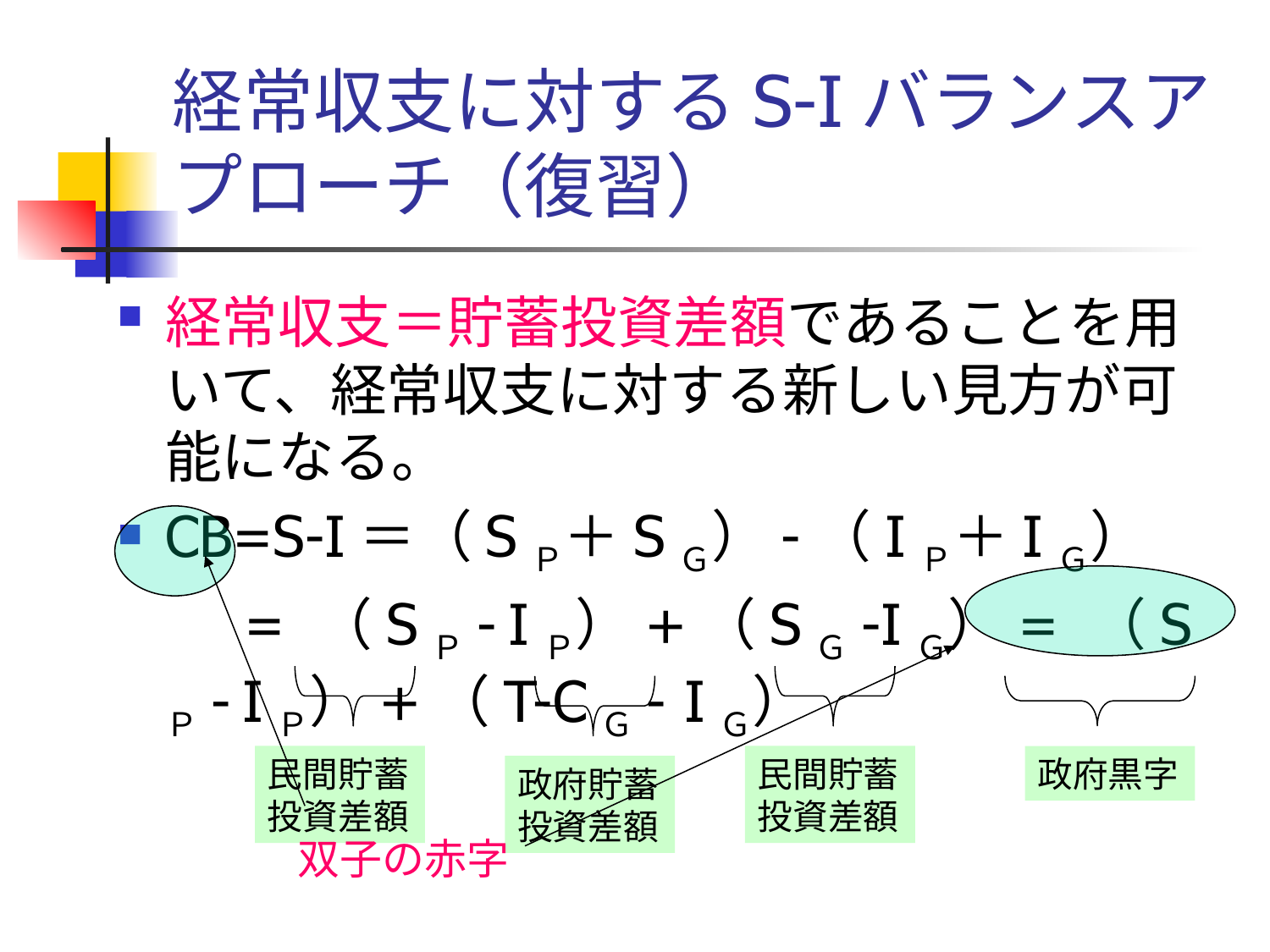

# 経常収支に対するS-Iバランスアプローチ（復習）
経常収支＝貯蓄投資差額であることを用いて、経常収支に対する新しい見方が可能になる。
CB=S-I＝（SＰ＋SＧ）-（IＰ＋IＧ）
　　= （SＰ- IＰ）+（SＧ-IＧ）= （SＰ- IＰ）+（T-CＧ- IＧ）

民間貯蓄投資差額
民間貯蓄投資差額
政府黒字
政府貯蓄投資差額
双子の赤字